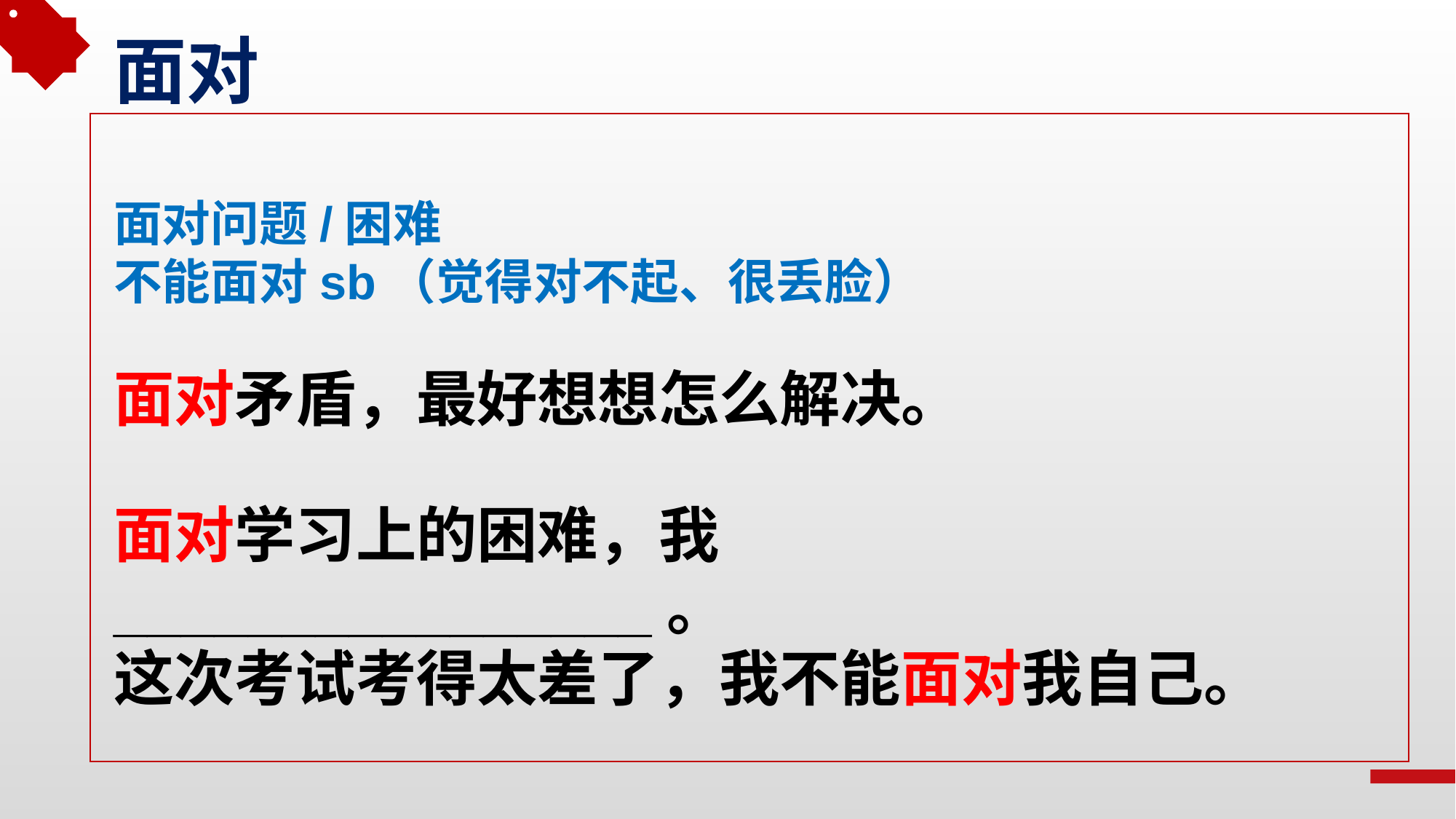

面对

面对问题/困难
不能面对sb（觉得对不起、很丢脸）

面对矛盾，最好想想怎么解决。
面对学习上的困难，我________________。
这次考试考得太差了，我不能面对我自己。